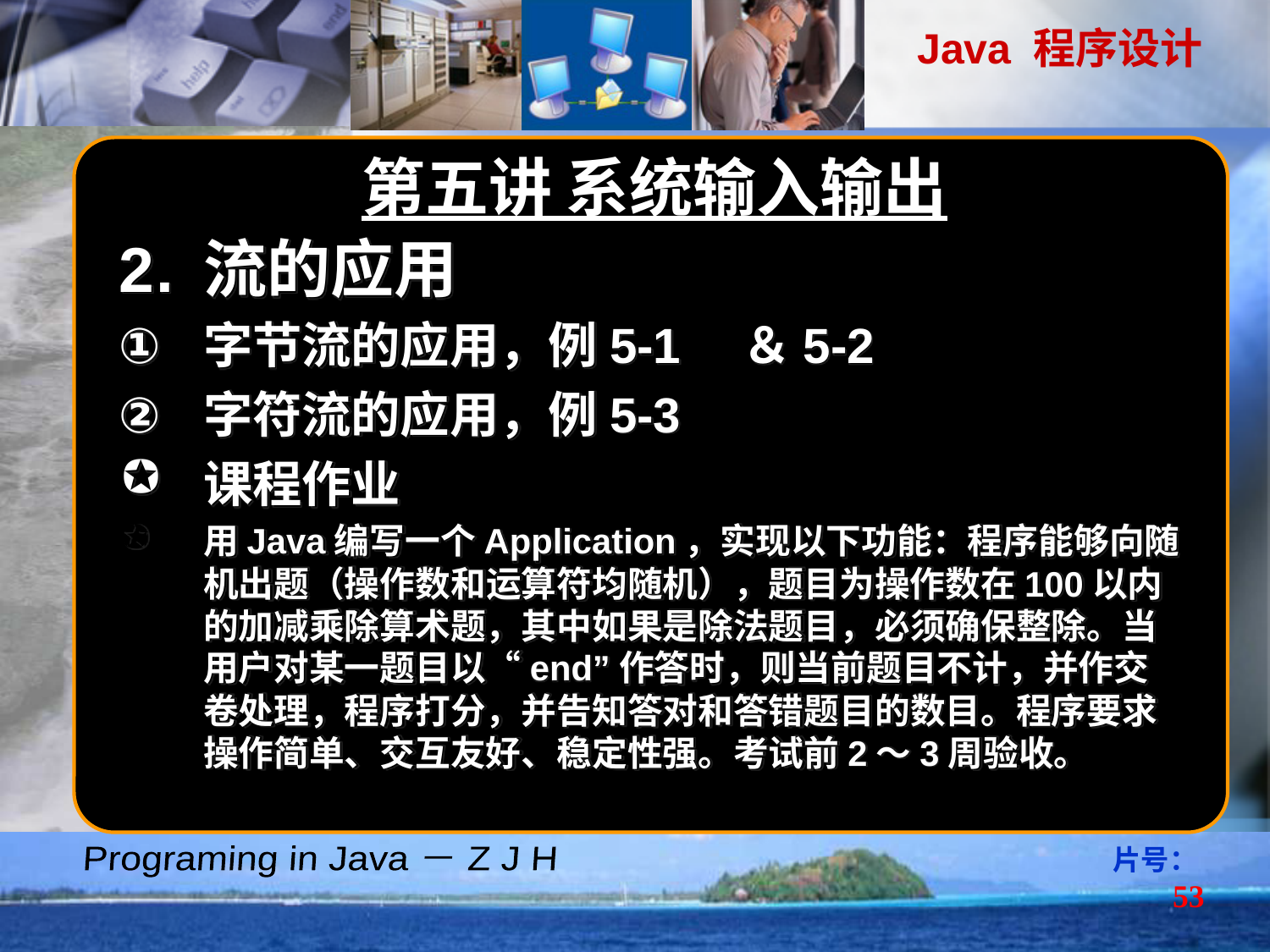

第五讲 系统输入输出
流的应用
字节流的应用，例5-1　＆5-2
字符流的应用，例5-3
课程作业
用Java编写一个Application，实现以下功能：程序能够向随机出题（操作数和运算符均随机），题目为操作数在100以内的加减乘除算术题，其中如果是除法题目，必须确保整除。当用户对某一题目以“end”作答时，则当前题目不计，并作交卷处理，程序打分，并告知答对和答错题目的数目。程序要求操作简单、交互友好、稳定性强。考试前2～3周验收。
片号：53